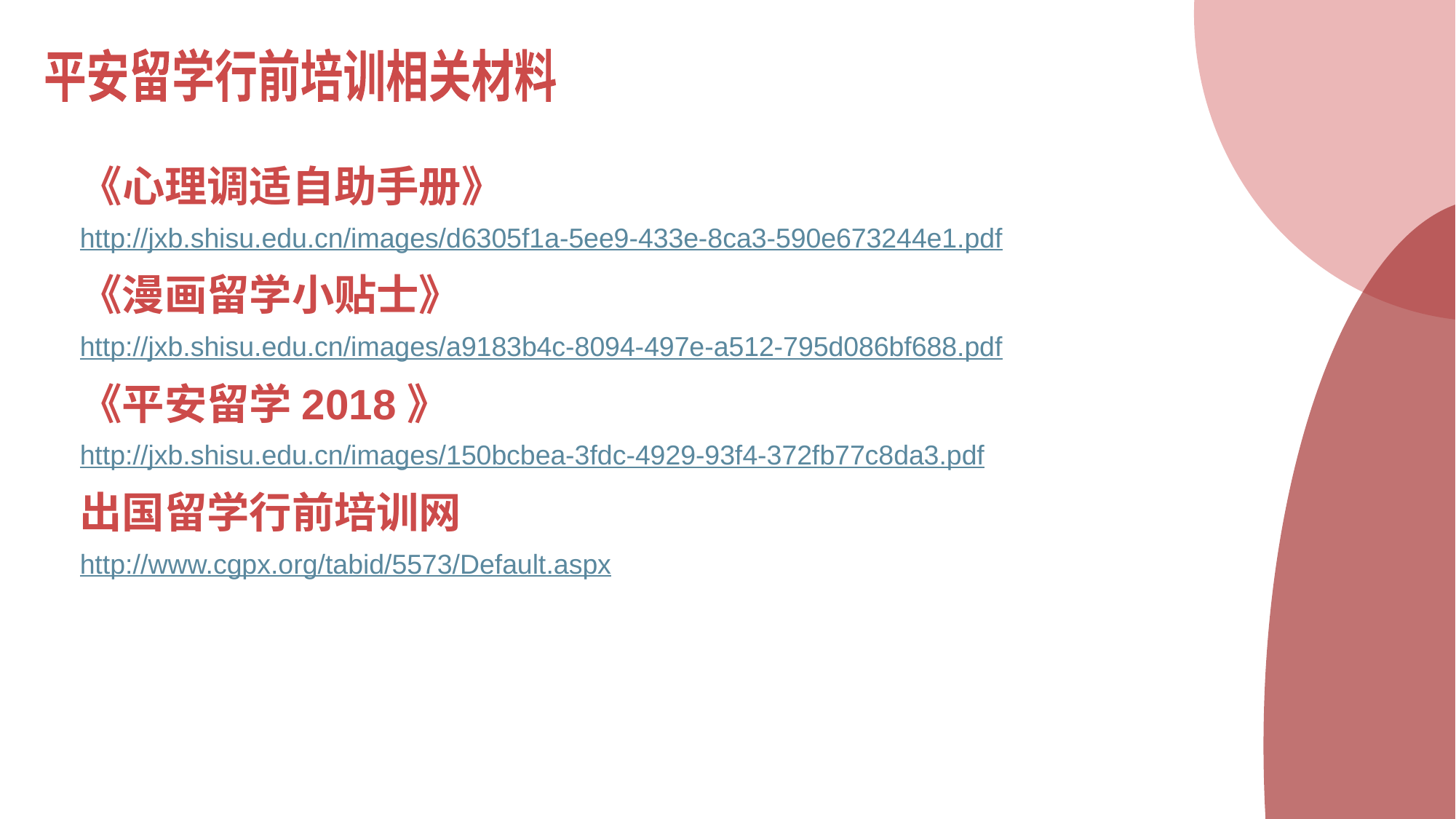

平安留学行前培训相关材料

《心理调适自助手册》
http://jxb.shisu.edu.cn/images/d6305f1a-5ee9-433e-8ca3-590e673244e1.pdf
《漫画留学小贴士》
http://jxb.shisu.edu.cn/images/a9183b4c-8094-497e-a512-795d086bf688.pdf
《平安留学2018》
http://jxb.shisu.edu.cn/images/150bcbea-3fdc-4929-93f4-372fb77c8da3.pdf
出国留学行前培训网
http://www.cgpx.org/tabid/5573/Default.aspx